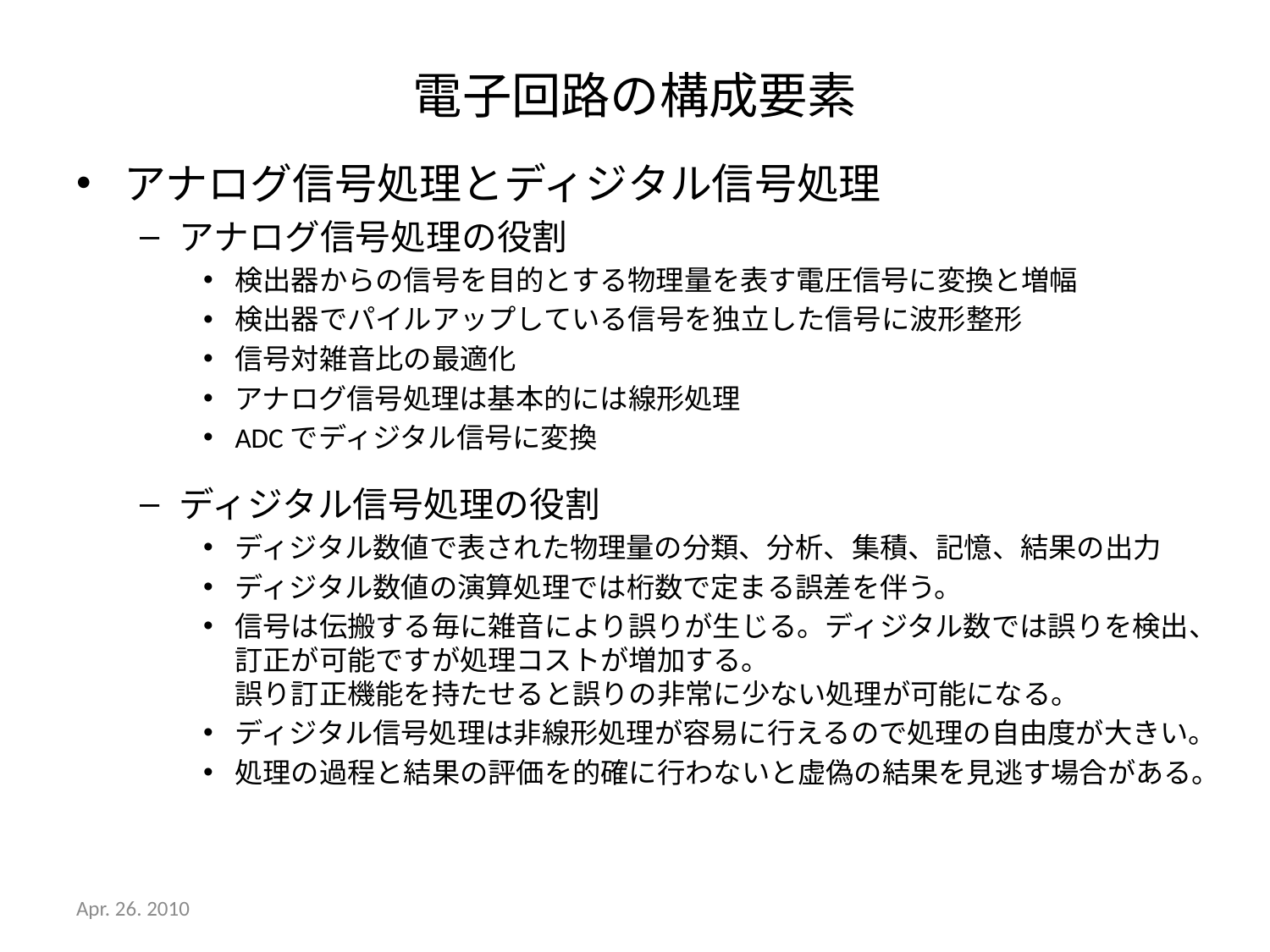

# 電子回路の構成要素
アナログ信号処理とディジタル信号処理
アナログ信号処理の役割
検出器からの信号を目的とする物理量を表す電圧信号に変換と増幅
検出器でパイルアップしている信号を独立した信号に波形整形
信号対雑音比の最適化
アナログ信号処理は基本的には線形処理
ADCでディジタル信号に変換
ディジタル信号処理の役割
ディジタル数値で表された物理量の分類、分析、集積、記憶、結果の出力
ディジタル数値の演算処理では桁数で定まる誤差を伴う。
信号は伝搬する毎に雑音により誤りが生じる。ディジタル数では誤りを検出、訂正が可能ですが処理コストが増加する。
誤り訂正機能を持たせると誤りの非常に少ない処理が可能になる。
ディジタル信号処理は非線形処理が容易に行えるので処理の自由度が大きい。
処理の過程と結果の評価を的確に行わないと虚偽の結果を見逃す場合がある。
Apr. 26. 2010